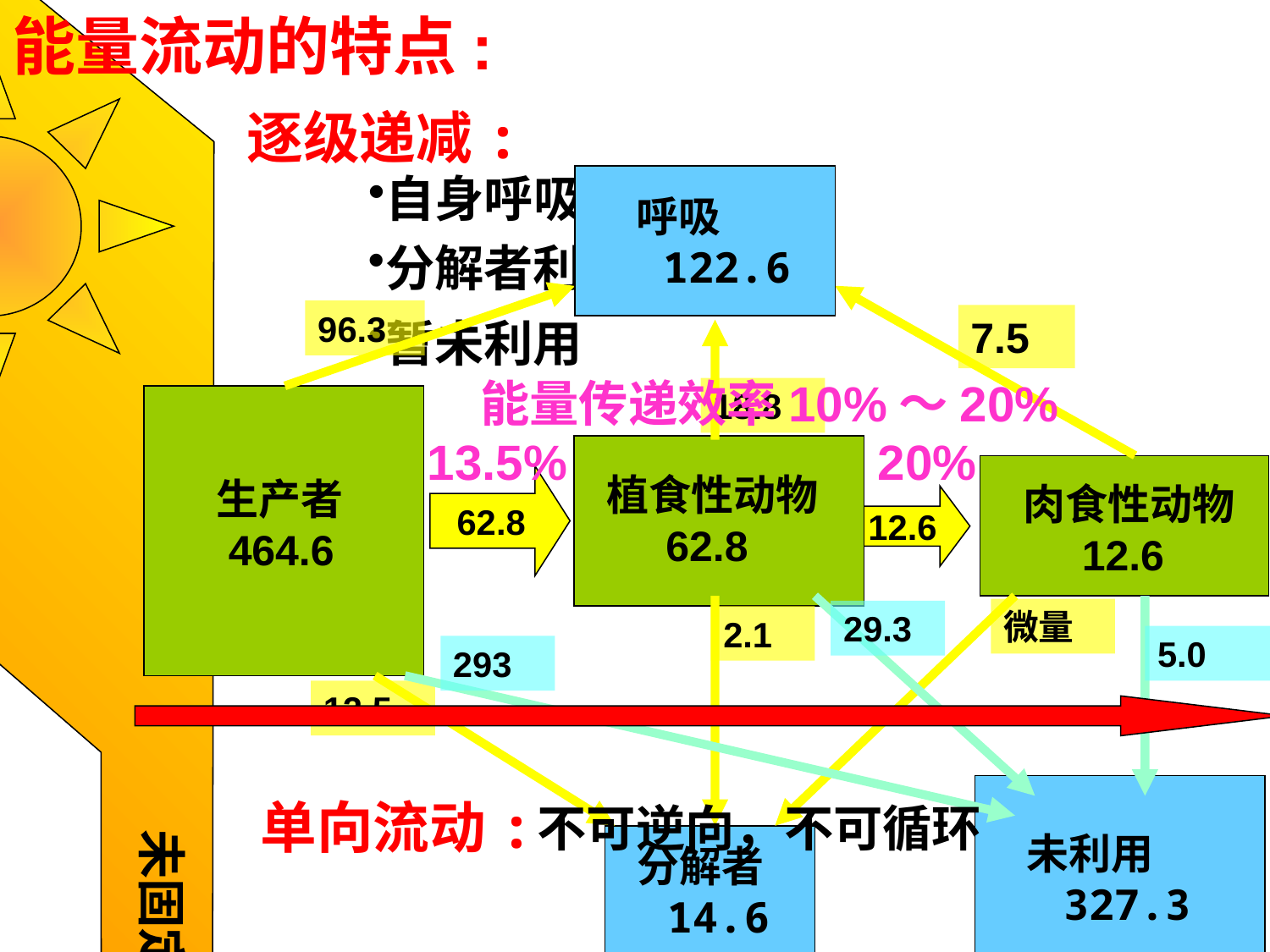

能量流动的特点:

植食性动物
     62.8
生产者
 464.6
62.8
肉食性动物
     12.6
12.6
未固定
  逐级递减:
自身呼吸作用消耗
    呼吸
   122.6

分解者利用

96.3
7.5
暂未利用

能量传递效率10%～20%
18.8
13.5%
20%

微量
29.3
2.1
5.0
293

12.5

   未利用
   327.3
  单向流动:
不可逆向，不可循环
 分解者
  14.6